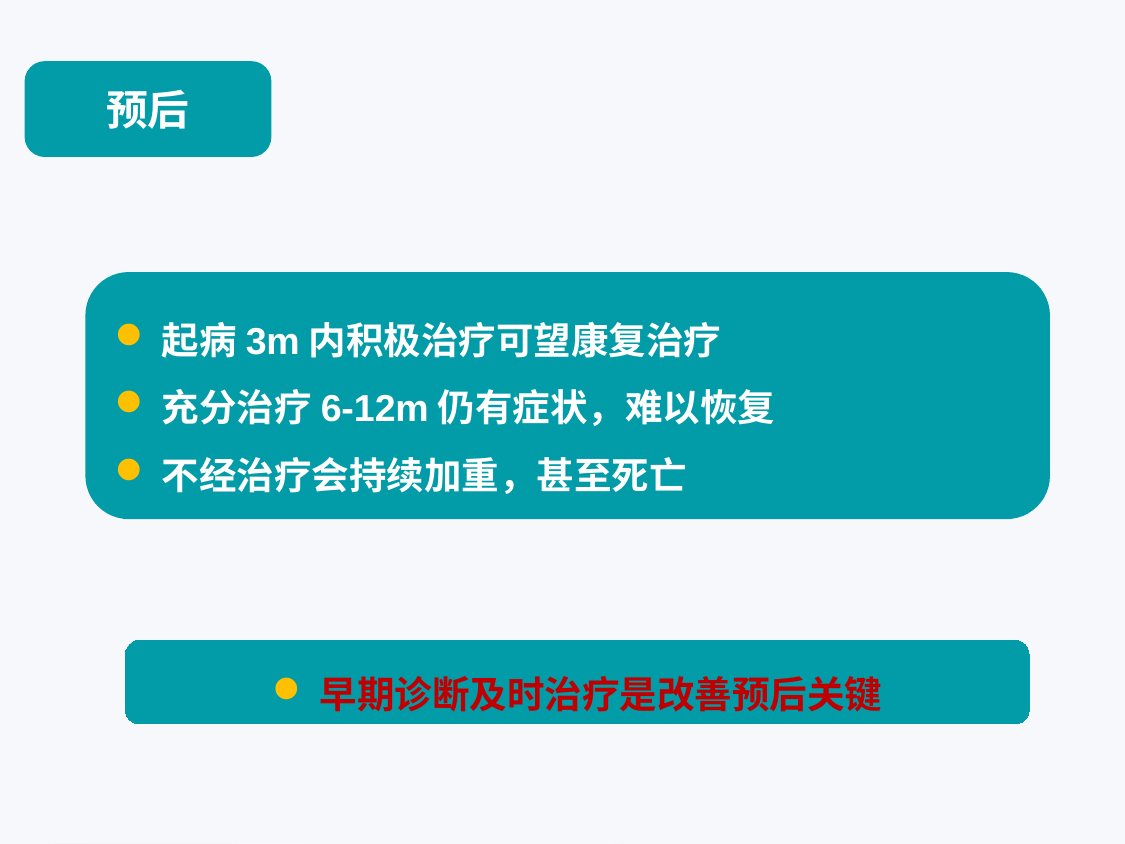

预后
起病3m内积极治疗可望康复治疗
充分治疗6-12m仍有症状，难以恢复
不经治疗会持续加重，甚至死亡
早期诊断及时治疗是改善预后关键